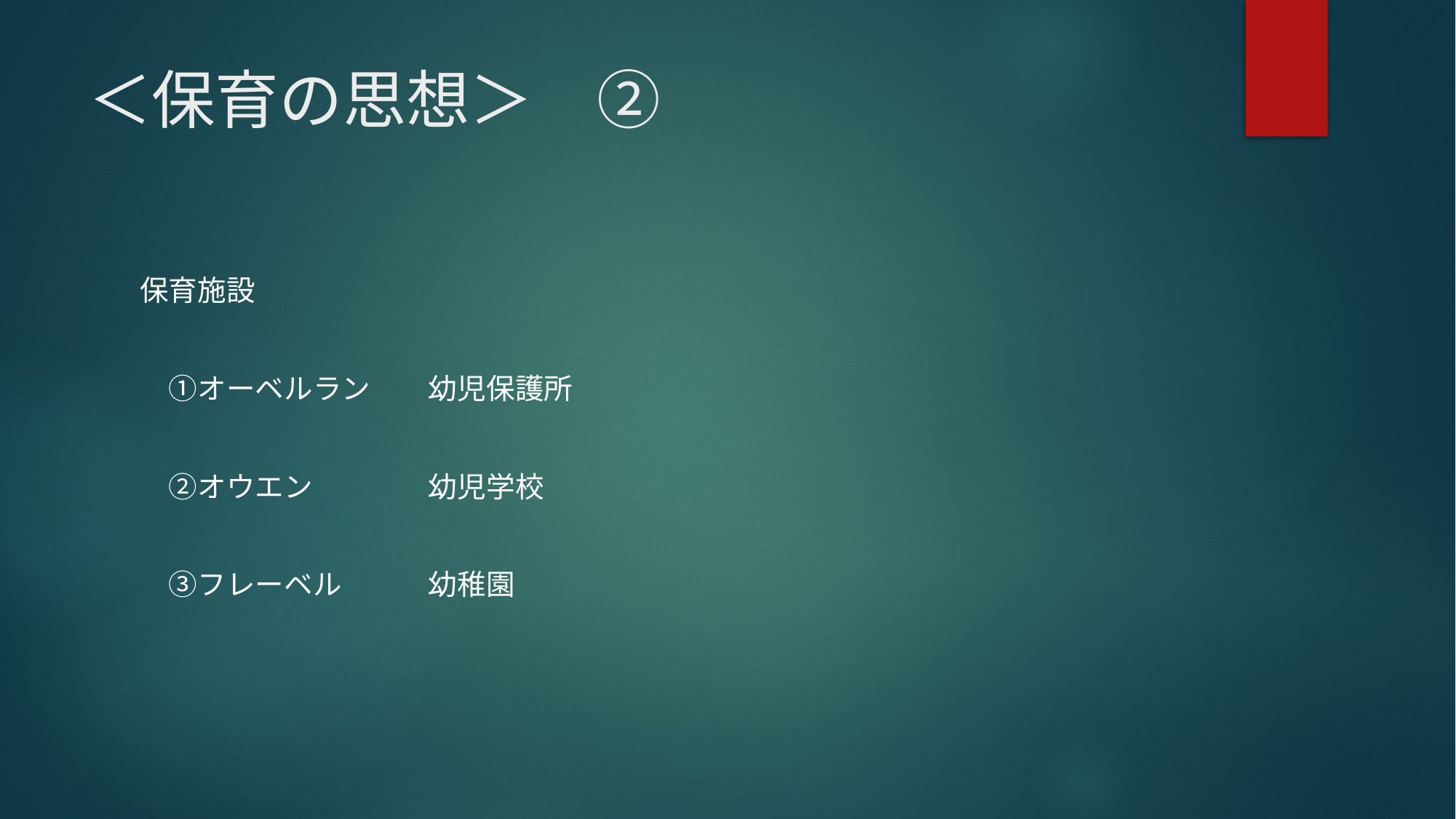

# ＜保育の思想＞　②

　保育施設

　　①オーベルラン　　幼児保護所

　　②オウエン　　　　幼児学校

　　③フレーベル　　　幼稚園